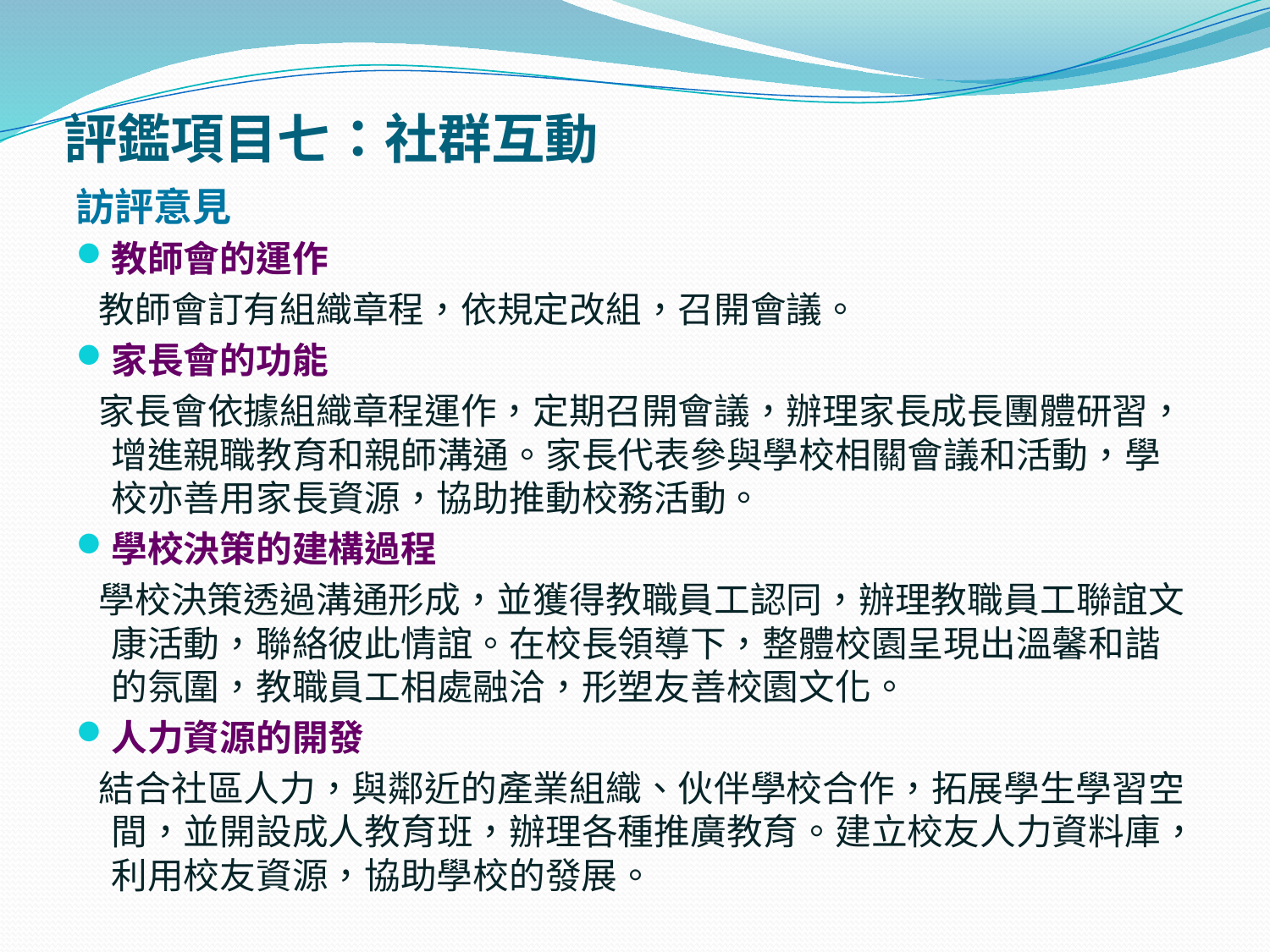

# 評鑑項目七：社群互動
訪評意見
教師會的運作
  教師會訂有組織章程，依規定改組，召開會議。
家長會的功能
  家長會依據組織章程運作，定期召開會議，辦理家長成長團體研習，增進親職教育和親師溝通。家長代表參與學校相關會議和活動，學校亦善用家長資源，協助推動校務活動。
學校決策的建構過程
  學校決策透過溝通形成，並獲得教職員工認同，辦理教職員工聯誼文康活動，聯絡彼此情誼。在校長領導下，整體校園呈現出溫馨和諧的氛圍，教職員工相處融洽，形塑友善校園文化。
人力資源的開發
  結合社區人力，與鄰近的產業組織、伙伴學校合作，拓展學生學習空間，並開設成人教育班，辦理各種推廣教育。建立校友人力資料庫，利用校友資源，協助學校的發展。